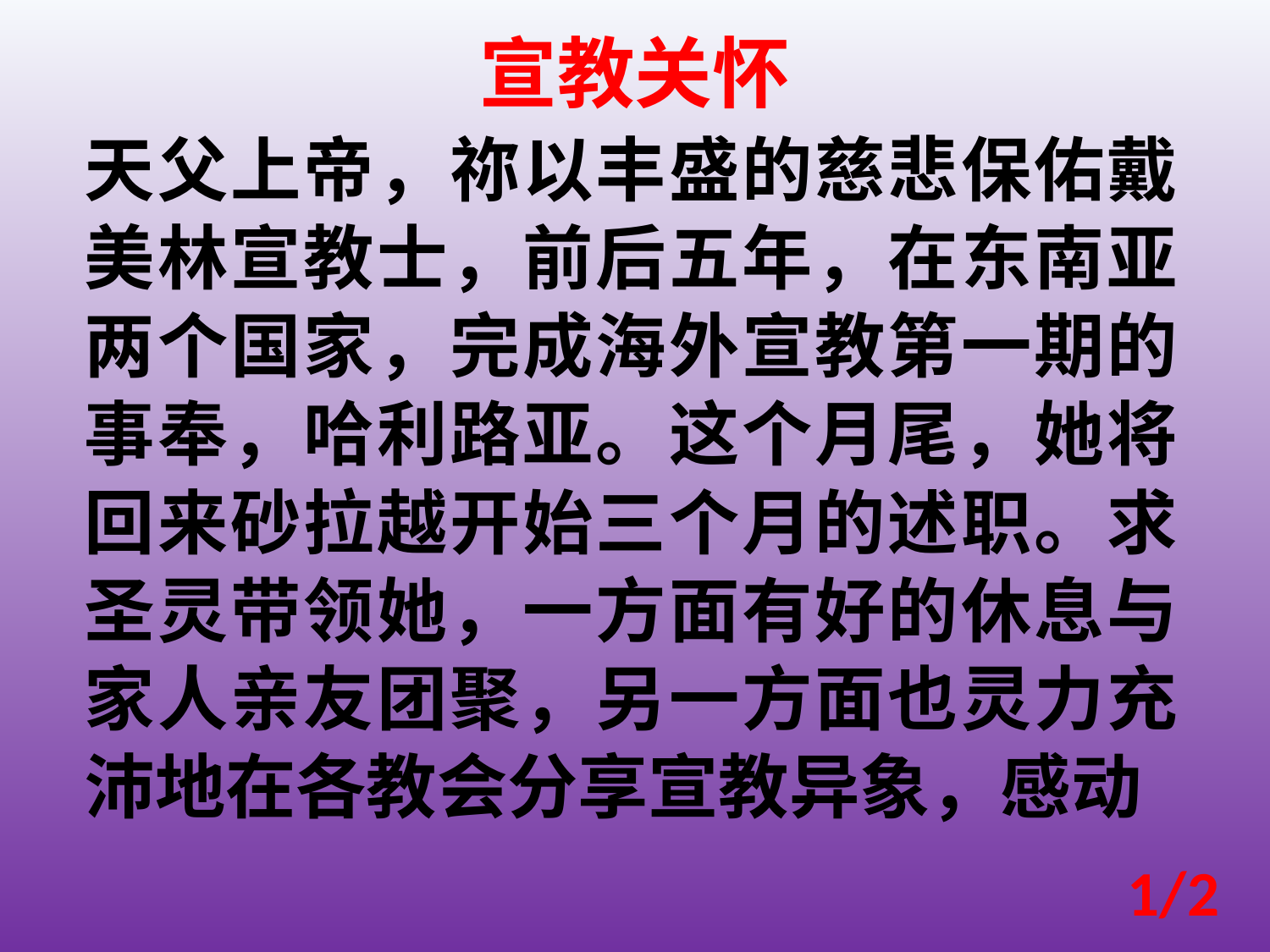

宣教关怀
天父上帝，祢以丰盛的慈悲保佑戴美林宣教士，前后五年，在东南亚两个国家，完成海外宣教第一期的事奉，哈利路亚。这个月尾，她将回来砂拉越开始三个月的述职。求圣灵带领她，一方面有好的休息与家人亲友团聚，另一方面也灵力充沛地在各教会分享宣教异象，感动
1/2